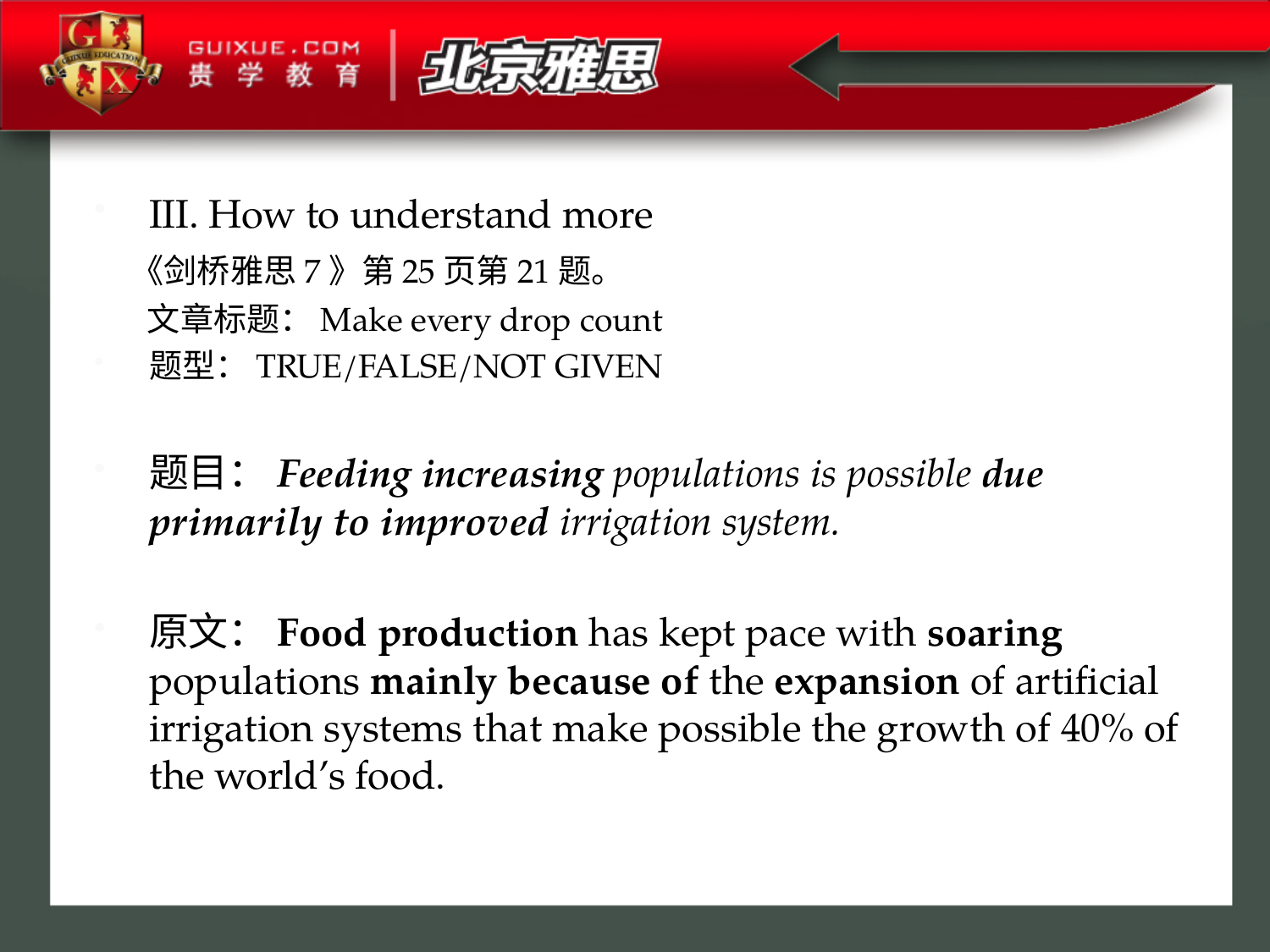

III. How to understand more
   《剑桥雅思7》第25页第21题。
      文章标题：Make every drop count
题型：TRUE/FALSE/NOT GIVEN

题目：Feeding increasing populations is possible due primarily to improved irrigation system.

原文：Food production has kept pace with soaring populations mainly because of the expansion of artificial irrigation systems that make possible the growth of 40% of the world’s food.